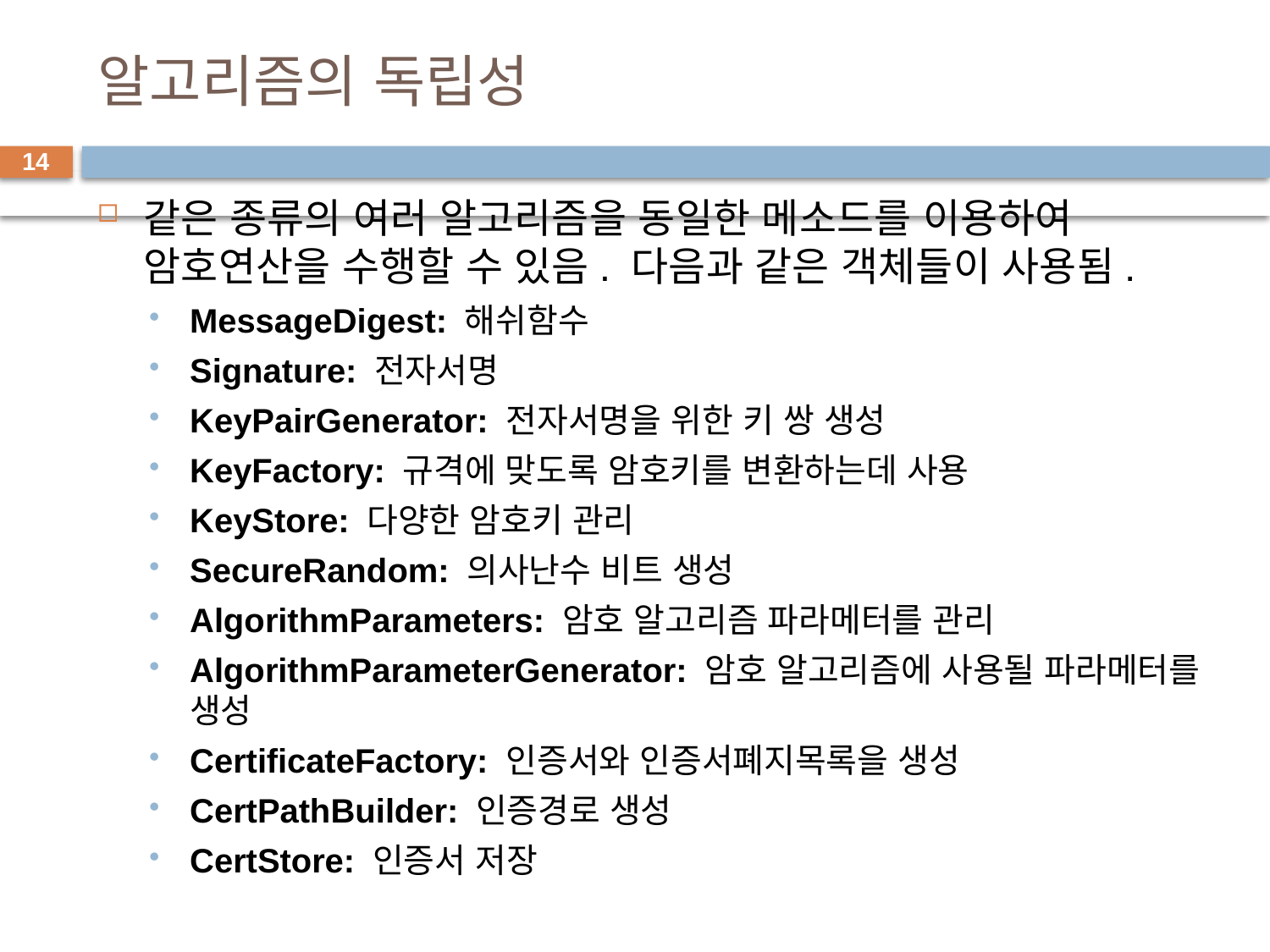

# 알고리즘의 독립성
14
같은 종류의 여러 알고리즘을 동일한 메소드를 이용하여 암호연산을 수행할 수 있음. 다음과 같은 객체들이 사용됨.
MessageDigest: 해쉬함수
Signature: 전자서명
KeyPairGenerator: 전자서명을 위한 키 쌍 생성
KeyFactory: 규격에 맞도록 암호키를 변환하는데 사용
KeyStore: 다양한 암호키 관리
SecureRandom: 의사난수 비트 생성
AlgorithmParameters: 암호 알고리즘 파라메터를 관리
AlgorithmParameterGenerator: 암호 알고리즘에 사용될 파라메터를 생성
CertificateFactory: 인증서와 인증서폐지목록을 생성
CertPathBuilder: 인증경로 생성
CertStore: 인증서 저장